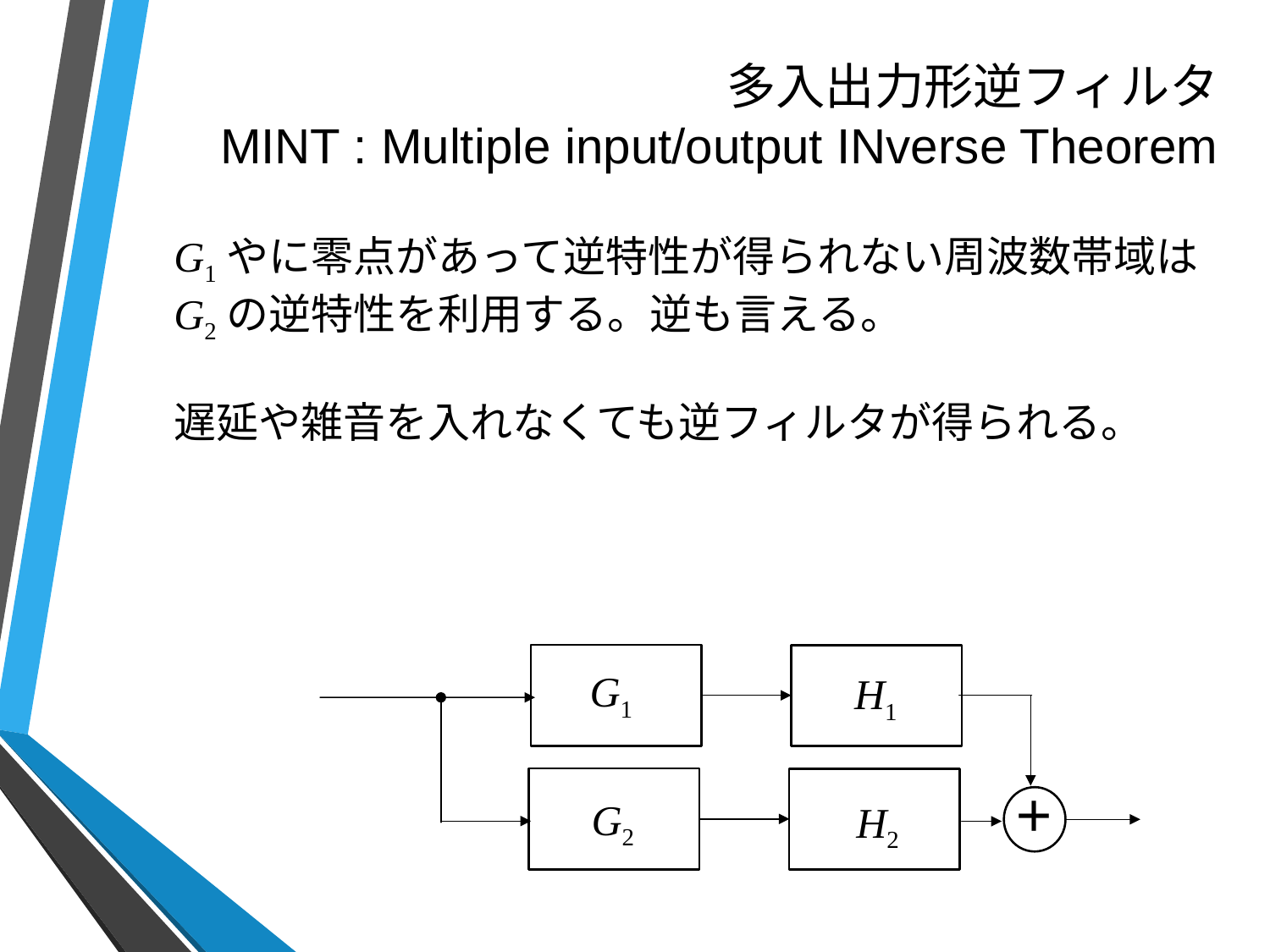

# 多入出力形逆フィルタ MINT : Multiple input/output INverse Theorem
G1やに零点があって逆特性が得られない周波数帯域は
G2の逆特性を利用する。逆も言える。

遅延や雑音を入れなくても逆フィルタが得られる。

 G1
 H1

 G2
＋
 H2